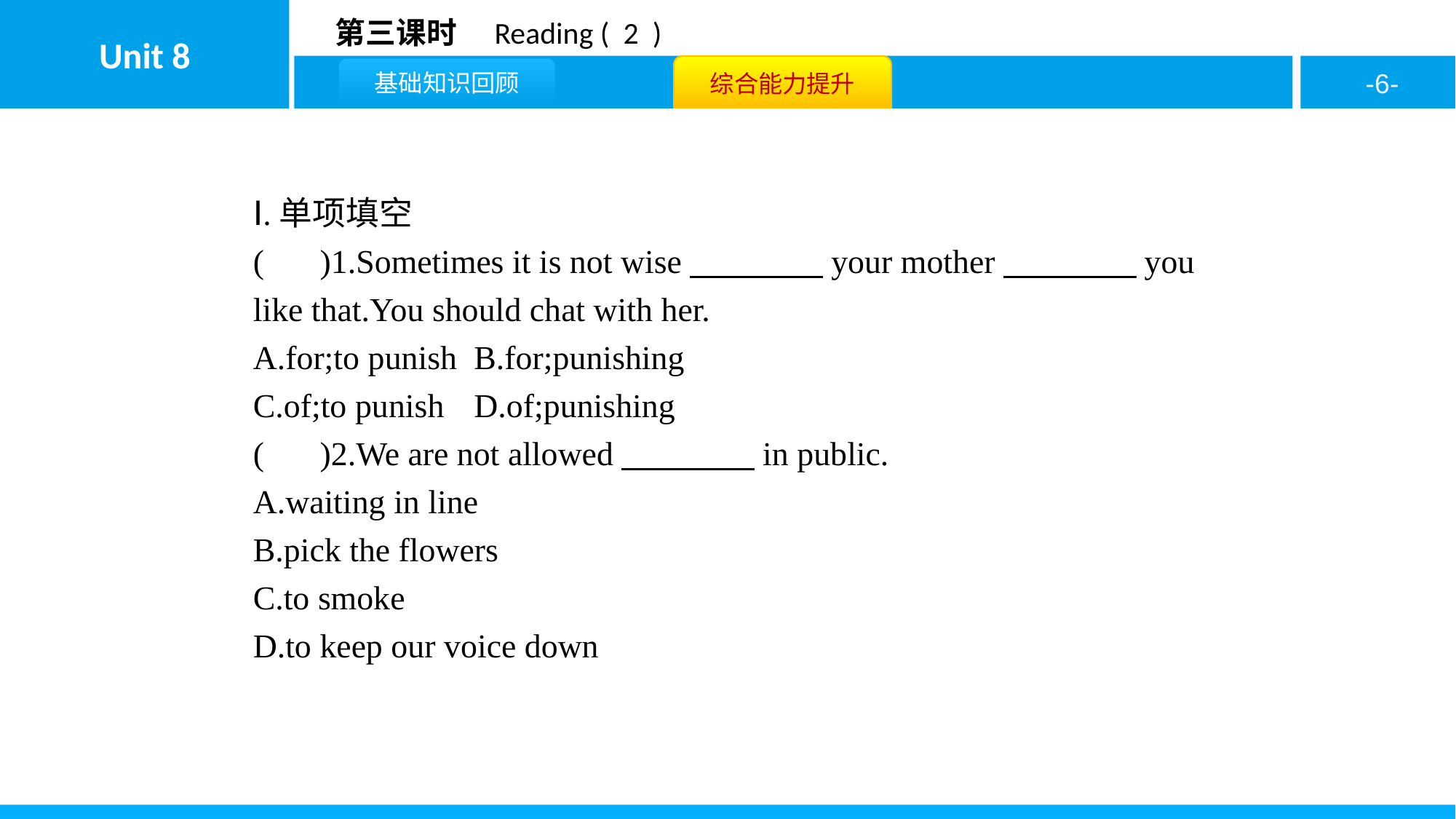

Ⅰ.单项填空
(  C  )1.Sometimes it is not wise　　　　your mother　　　　you like that.You should chat with her.
A.for;to punish	B.for;punishing
C.of;to punish	D.of;punishing
(  C  )2.We are not allowed　　　　in public.
A.waiting in line
B.pick the flowers
C.to smoke
D.to keep our voice down